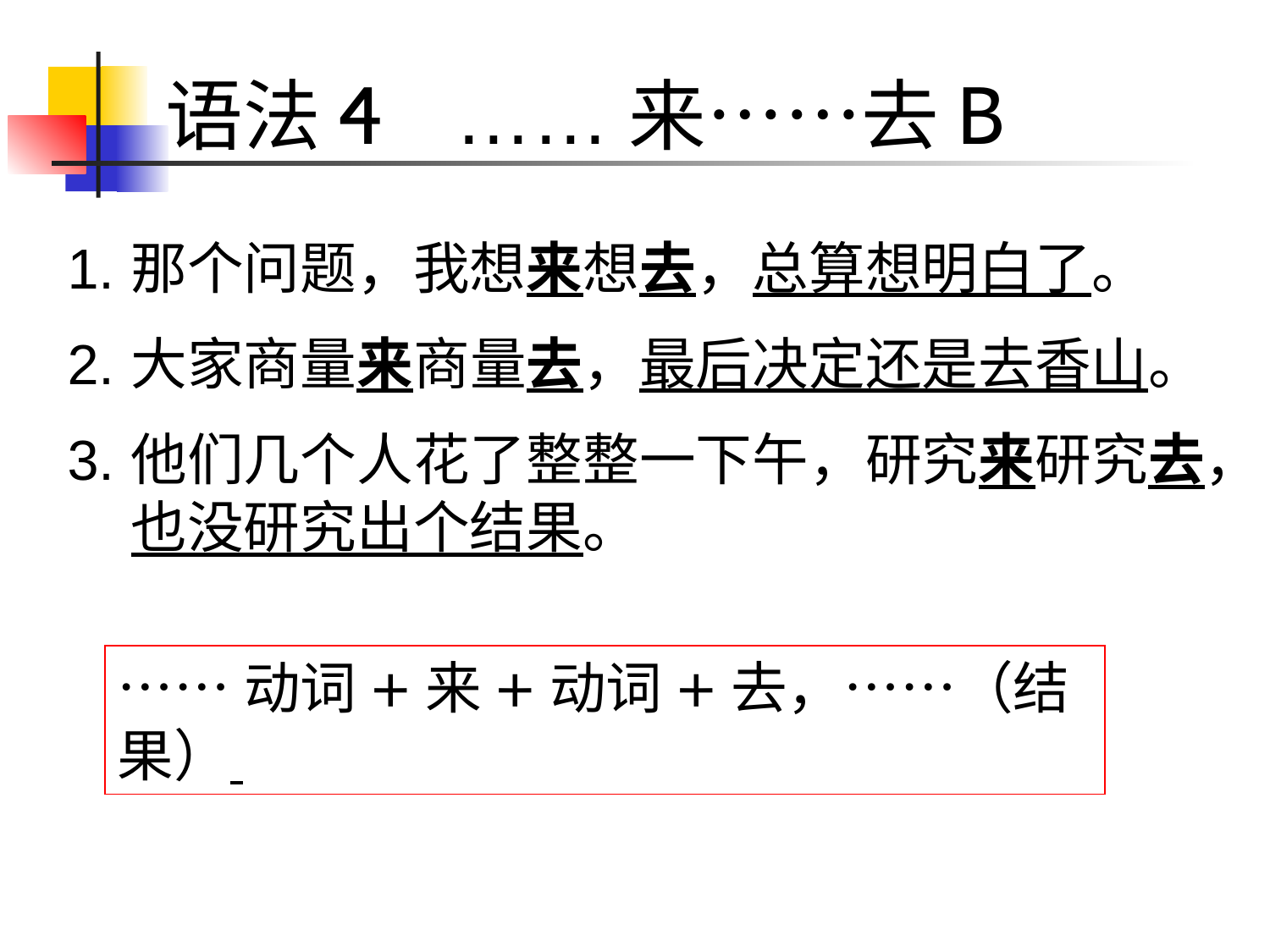

# 语法4   ……来……去B
那个问题，我想来想去，总算想明白了。
大家商量来商量去，最后决定还是去香山。
他们几个人花了整整一下午，研究来研究去，也没研究出个结果。
……动词+来+动词+去，……（结果）